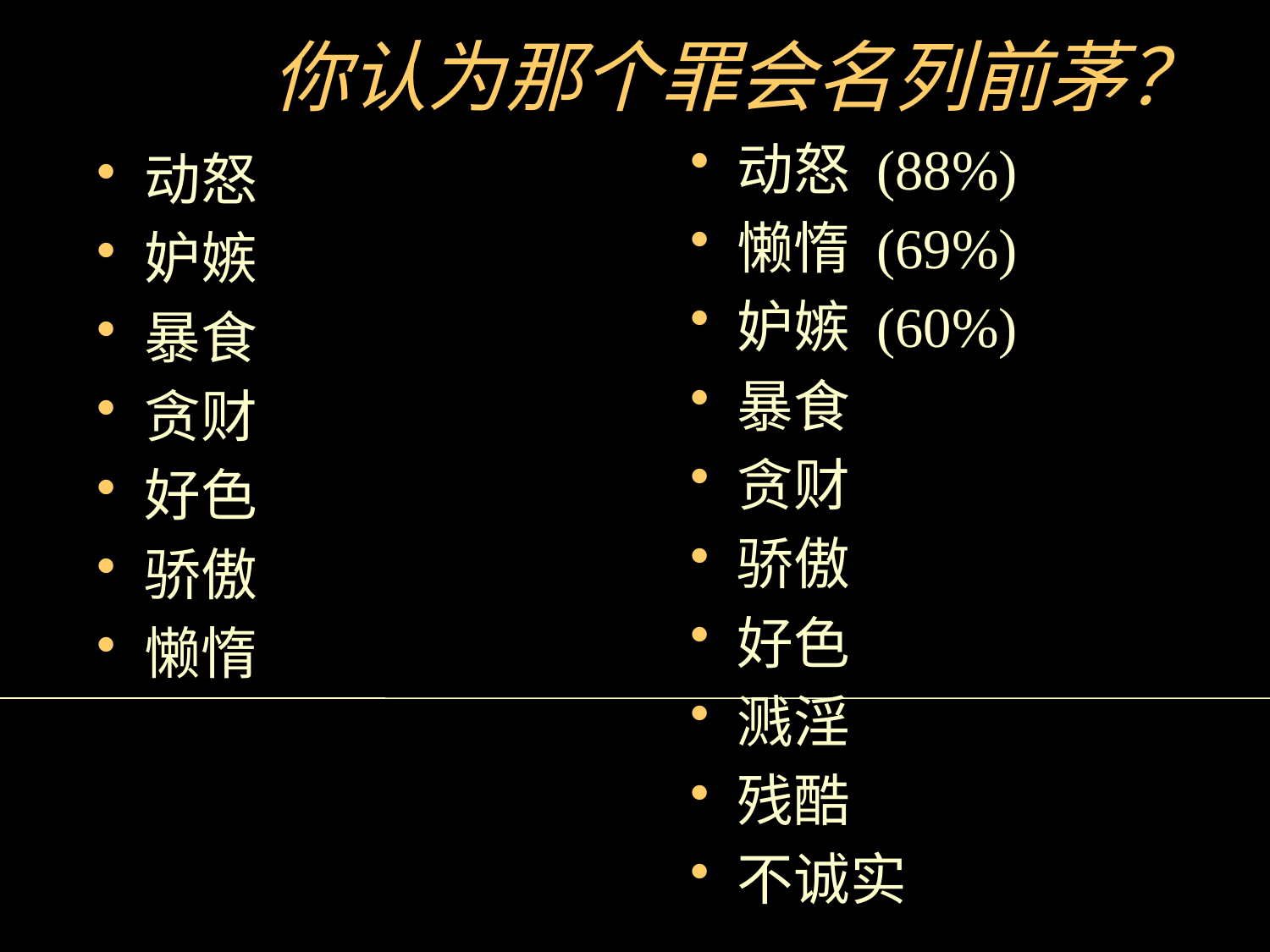

# 你认为那个罪会名列前茅？
动怒 (88%)
懒惰 (69%)
妒嫉 (60%)
暴食
贪财
骄傲
好色
溅淫
残酷
不诚实
动怒
妒嫉
暴食
贪财
好色
骄傲
懒惰